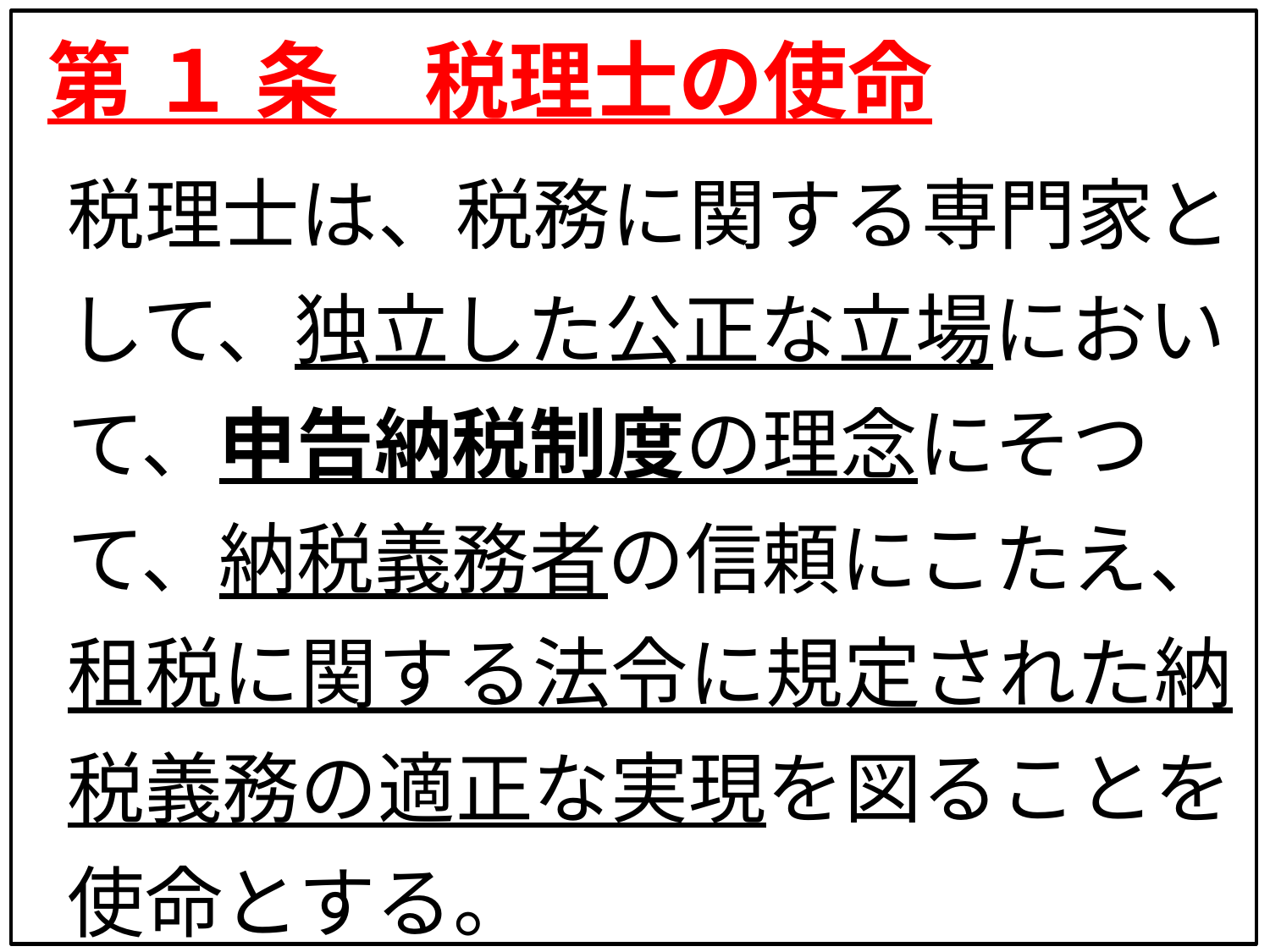

第 １ 条　税理士の使命
税理士は、税務に関する専門家として、独立した公正な立場において、申告納税制度の理念にそつて、納税義務者の信頼にこたえ、租税に関する法令に規定された納税義務の適正な実現を図ることを使命とする。